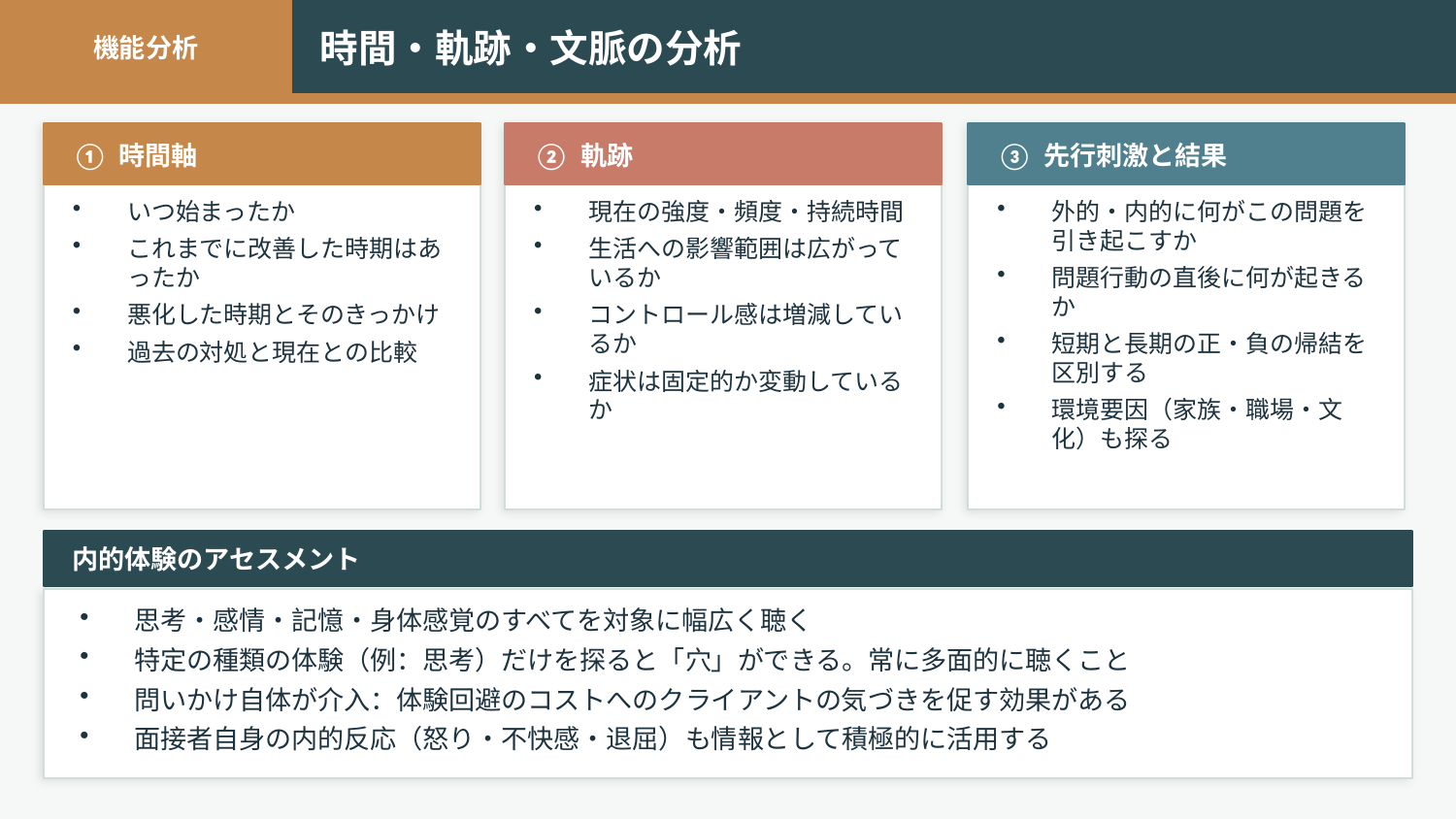

機能分析
時間・軌跡・文脈の分析

① 時間軸

② 軌跡

③ 先行刺激と結果
いつ始まったか
これまでに改善した時期はあったか
悪化した時期とそのきっかけ
過去の対処と現在との比較
現在の強度・頻度・持続時間
生活への影響範囲は広がっているか
コントロール感は増減しているか
症状は固定的か変動しているか
外的・内的に何がこの問題を引き起こすか
問題行動の直後に何が起きるか
短期と長期の正・負の帰結を区別する
環境要因（家族・職場・文化）も探る

内的体験のアセスメント

思考・感情・記憶・身体感覚のすべてを対象に幅広く聴く
特定の種類の体験（例：思考）だけを探ると「穴」ができる。常に多面的に聴くこと
問いかけ自体が介入：体験回避のコストへのクライアントの気づきを促す効果がある
面接者自身の内的反応（怒り・不快感・退屈）も情報として積極的に活用する